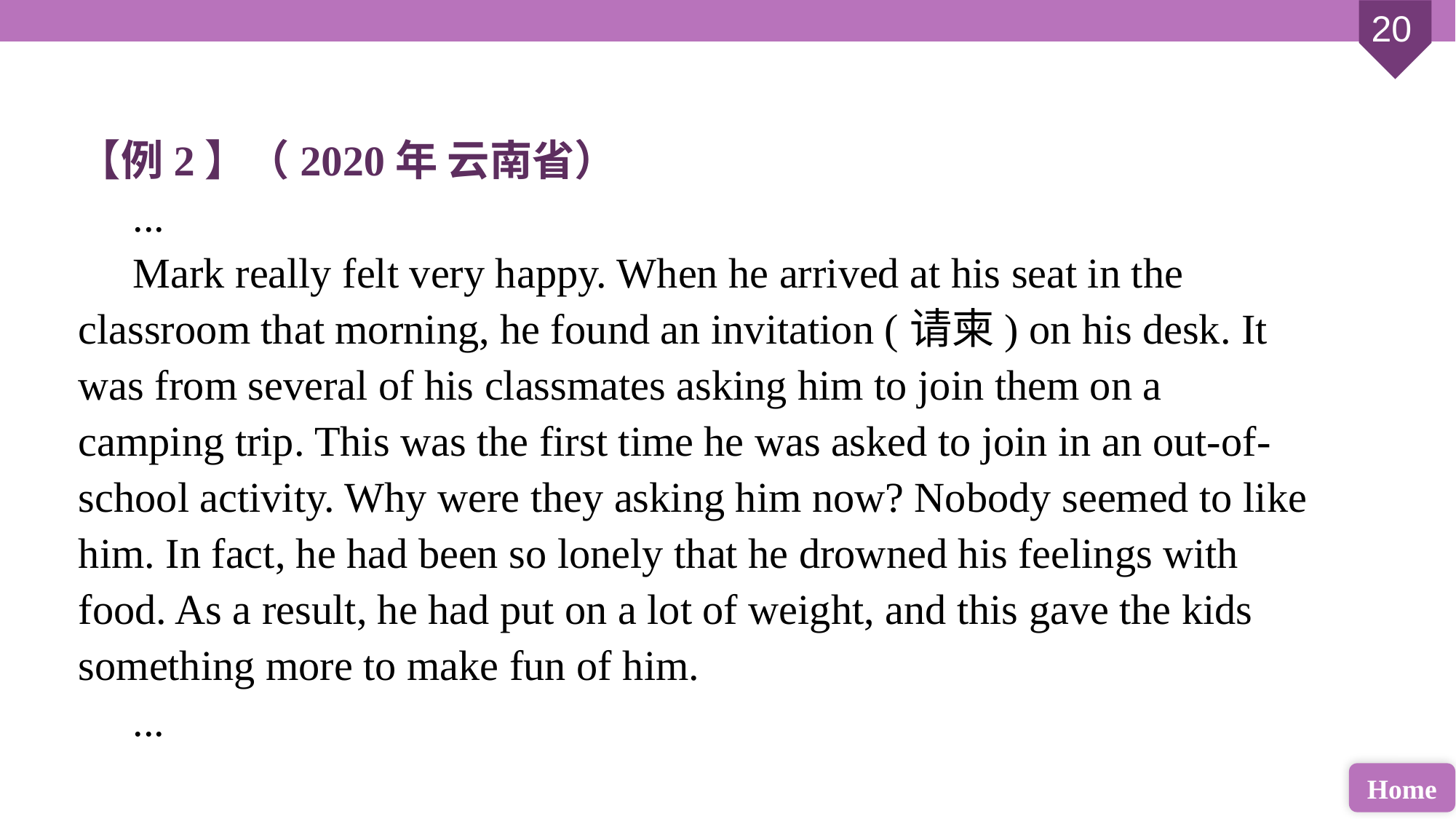

【例2】（2020年 云南省）
...
Mark really felt very happy. When he arrived at his seat in the classroom that morning, he found an invitation (请柬) on his desk. It was from several of his classmates asking him to join them on a camping trip. This was the first time he was asked to join in an out-of-school activity. Why were they asking him now? Nobody seemed to like him. In fact, he had been so lonely that he drowned his feelings with food. As a result, he had put on a lot of weight, and this gave the kids something more to make fun of him.
...